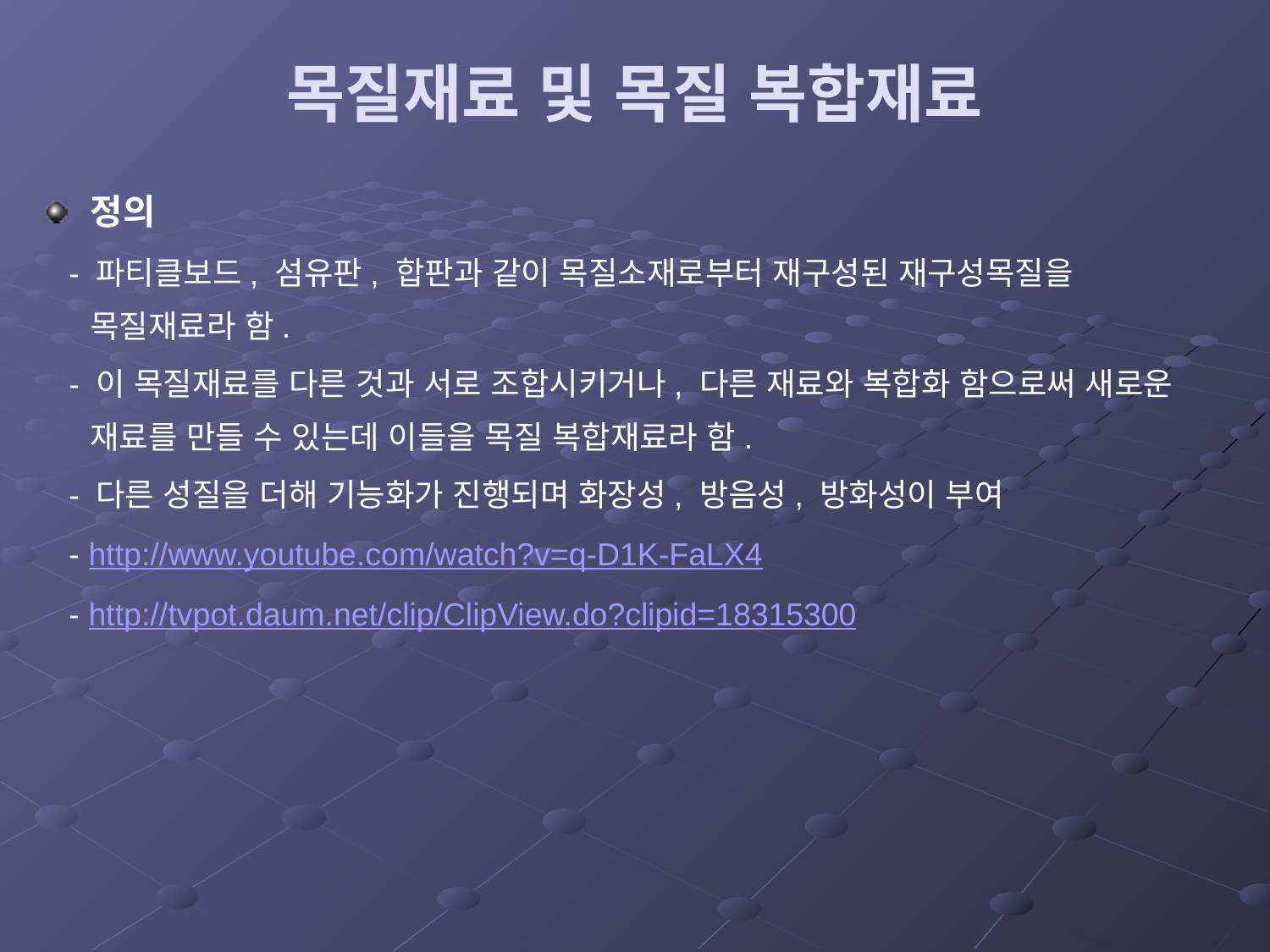

# 목질재료 및 목질 복합재료
정의
   - 파티클보드, 섬유판, 합판과 같이 목질소재로부터 재구성된 재구성목질을 목질재료라 함.
   - 이 목질재료를 다른 것과 서로 조합시키거나, 다른 재료와 복합화 함으로써 새로운 재료를 만들 수 있는데 이들을 목질 복합재료라 함.
   - 다른 성질을 더해 기능화가 진행되며 화장성, 방음성, 방화성이 부여
   - http://www.youtube.com/watch?v=q-D1K-FaLX4
   - http://tvpot.daum.net/clip/ClipView.do?clipid=18315300